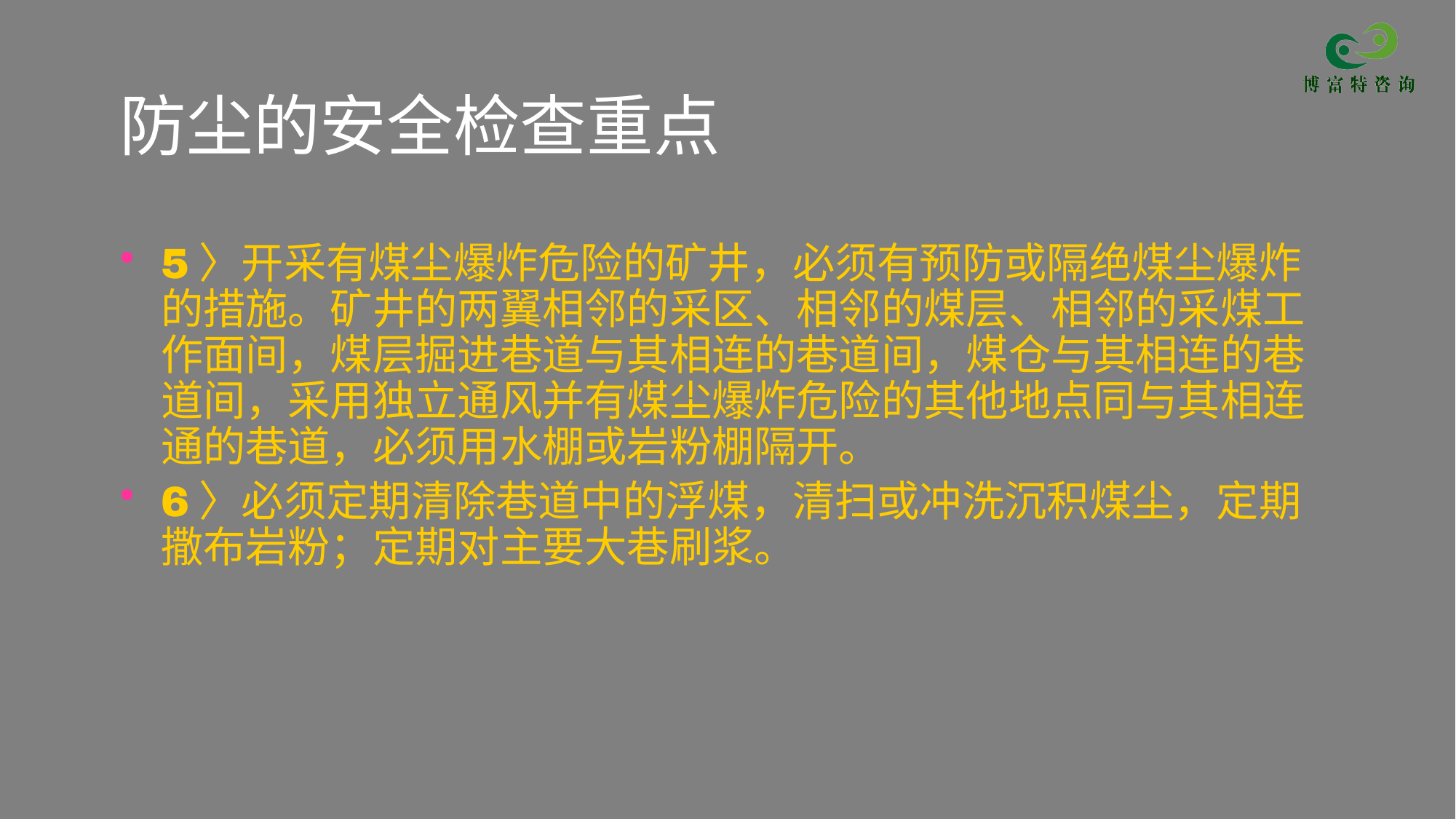

# 防尘的安全检查重点
5〉开采有煤尘爆炸危险的矿井，必须有预防或隔绝煤尘爆炸的措施。矿井的两翼相邻的采区、相邻的煤层、相邻的采煤工作面间，煤层掘进巷道与其相连的巷道间，煤仓与其相连的巷道间，采用独立通风并有煤尘爆炸危险的其他地点同与其相连通的巷道，必须用水棚或岩粉棚隔开。
6〉必须定期清除巷道中的浮煤，清扫或冲洗沉积煤尘，定期撒布岩粉；定期对主要大巷刷浆。